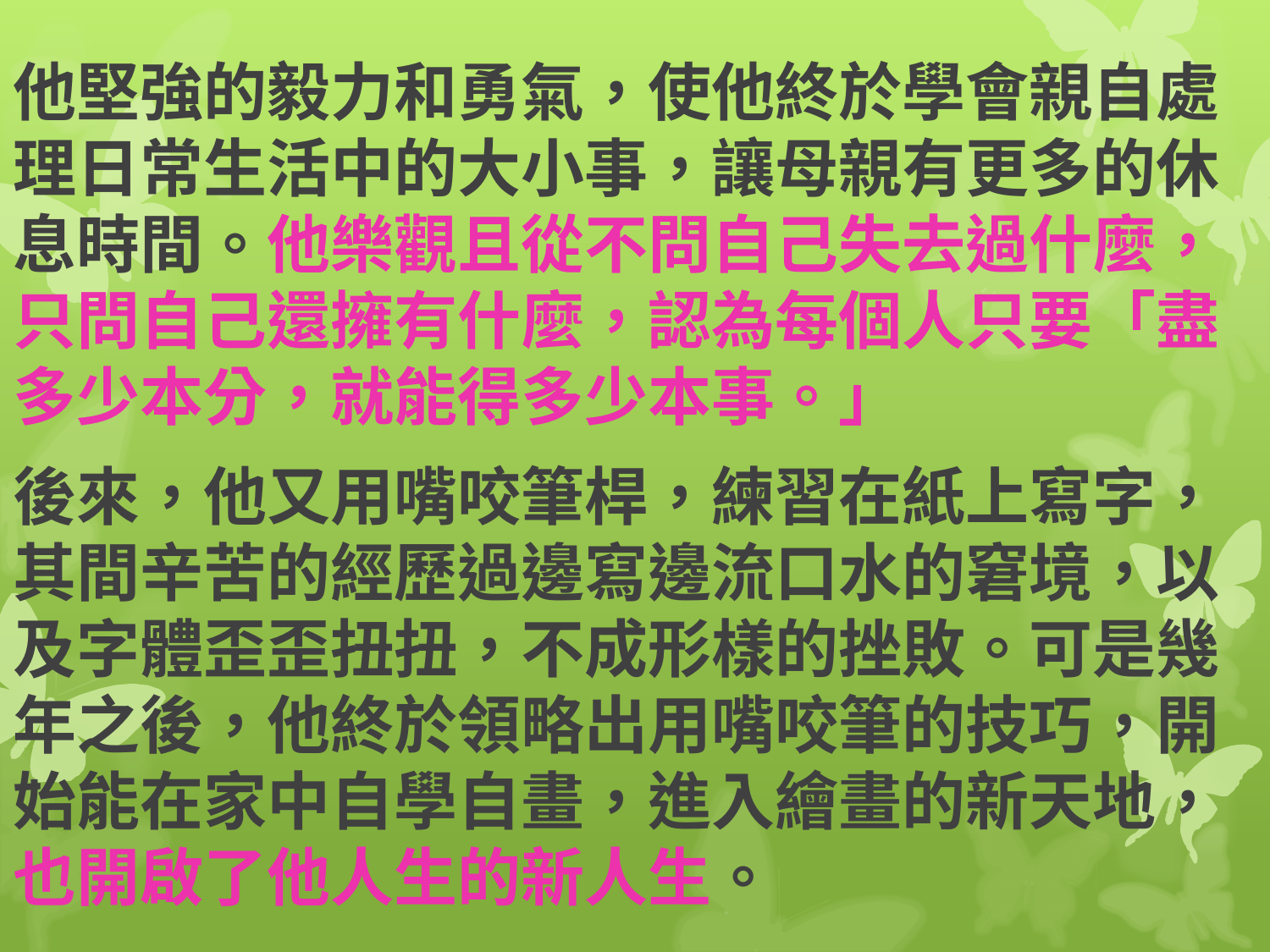

他堅強的毅力和勇氣，使他終於學會親自處理日常生活中的大小事，讓母親有更多的休息時間。他樂觀且從不問自己失去過什麼，只問自己還擁有什麼，認為每個人只要「盡多少本分，就能得多少本事。」
後來，他又用嘴咬筆桿，練習在紙上寫字，其間辛苦的經歷過邊寫邊流口水的窘境，以及字體歪歪扭扭，不成形樣的挫敗。可是幾年之後，他終於領略出用嘴咬筆的技巧，開始能在家中自學自畫，進入繪畫的新天地，也開啟了他人生的新人生。